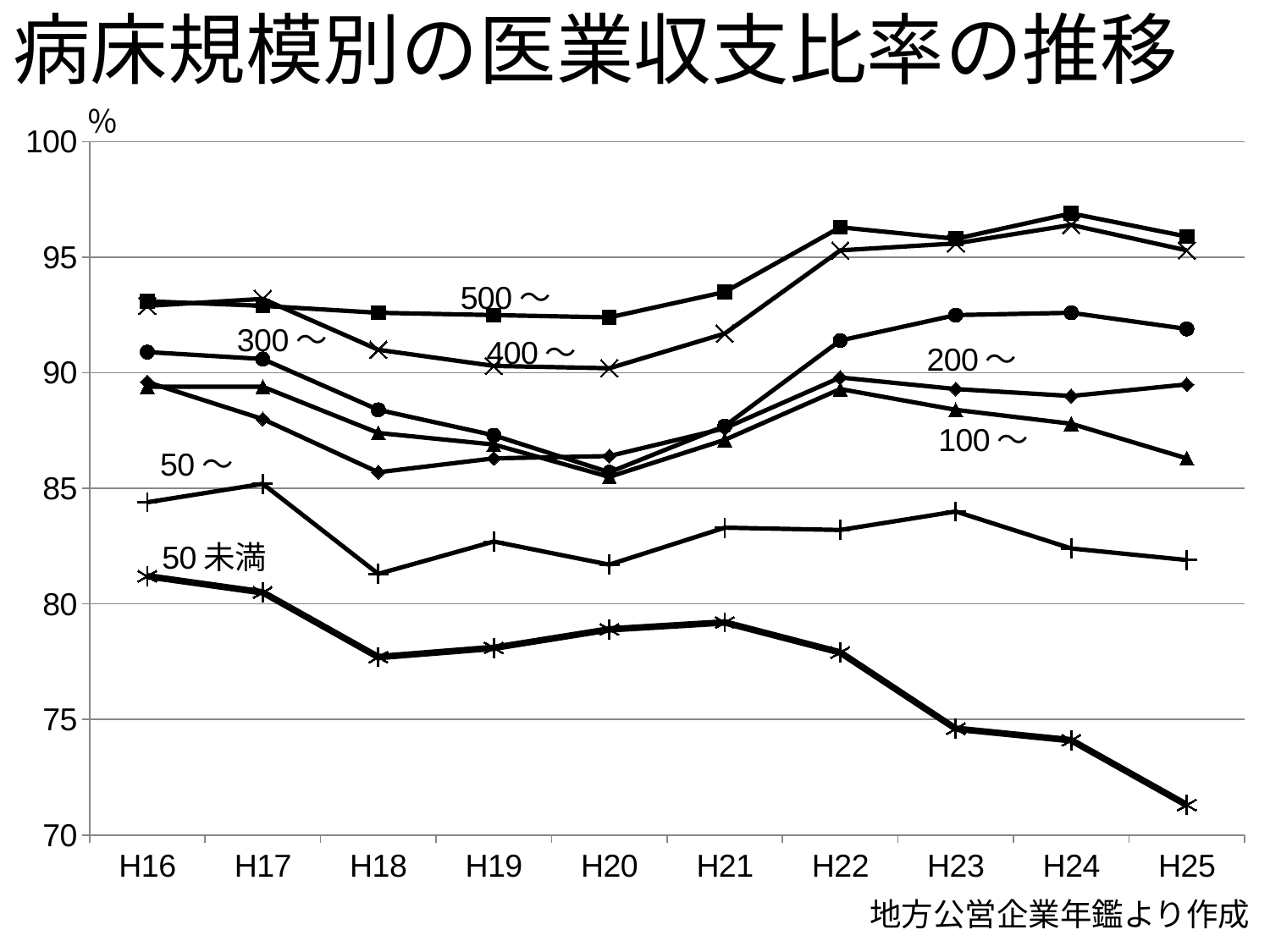

# 病床規模別の医業収支比率の推移
％

### Chart

| Category | 500〜 | 400〜 | 300〜 | 200〜 | 100〜 | 50〜 | 50未満 |
|---|---|---|---|---|---|---|---|
| H16 | 93.1 | 92.9 | 90.9 | 89.6 | 89.4 | 84.4 | 81.2 |
| H17 | 92.9 | 93.2 | 90.6 | 88.0 | 89.4 | 85.2 | 80.5 |
| H18 | 92.6 | 91.0 | 88.4 | 85.7 | 87.4 | 81.3 | 77.7 |
| H19 | 92.5 | 90.3 | 87.3 | 86.3 | 86.9 | 82.7 | 78.1 |
| H20 | 92.4 | 90.2 | 85.7 | 86.4 | 85.5 | 81.7 | 78.9 |
| H21 | 93.5 | 91.7 | 87.7 | 87.6 | 87.1 | 83.3 | 79.2 |
| H22 | 96.3 | 95.3 | 91.4 | 89.8 | 89.3 | 83.2 | 77.9 |
| H23 | 95.8 | 95.6 | 92.5 | 89.3 | 88.4 | 84.0 | 74.6 |
| H24 | 96.9 | 96.4 | 92.6 | 89.0 | 87.8 | 82.4 | 74.1 |
| H25 | 95.9 | 95.3 | 91.9 | 89.5 | 86.3 | 81.9 | 71.3 |
地方公営企業年鑑より作成